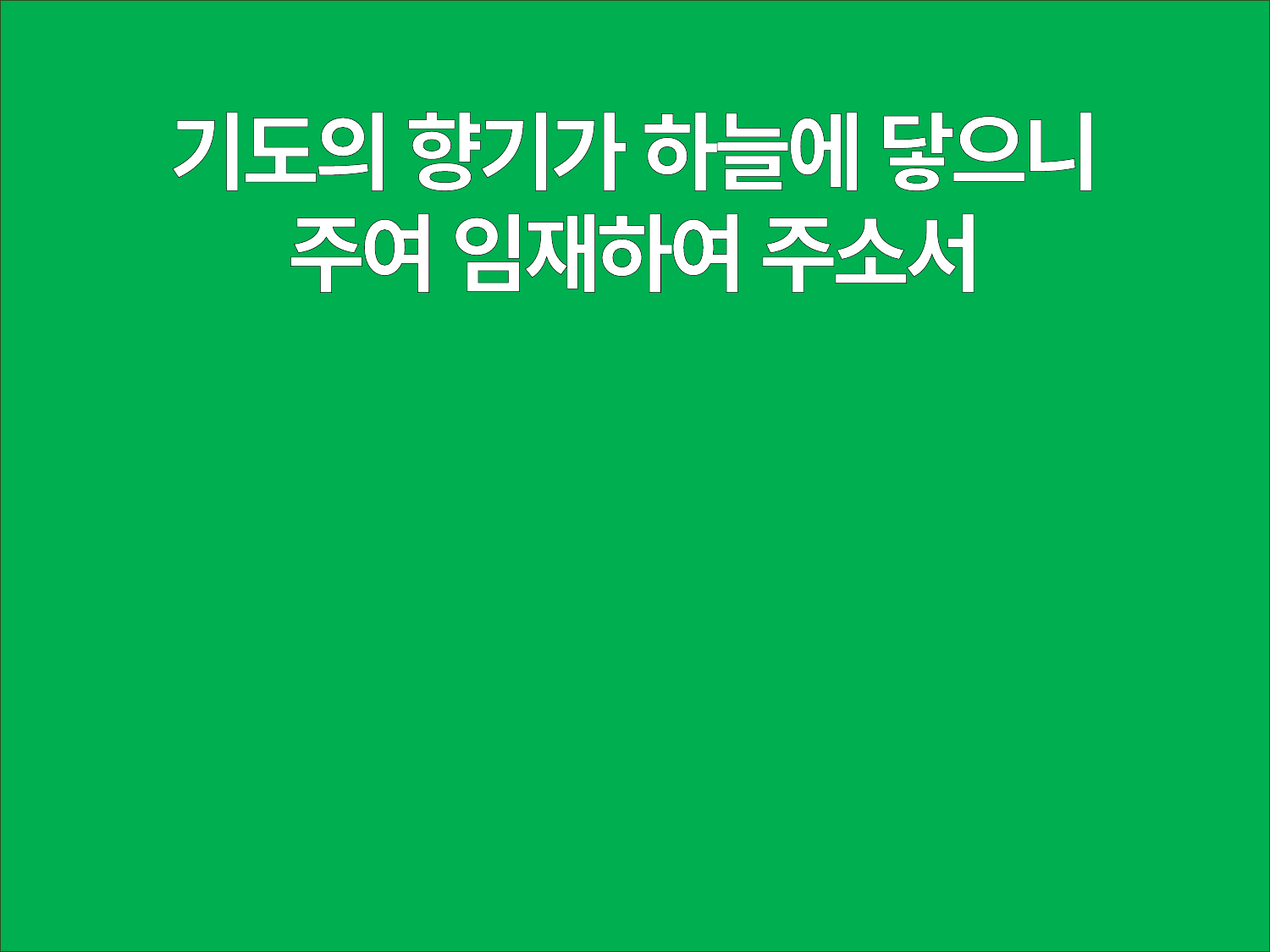

기도의 향기가 하늘에 닿으니
주여 임재하여 주소서